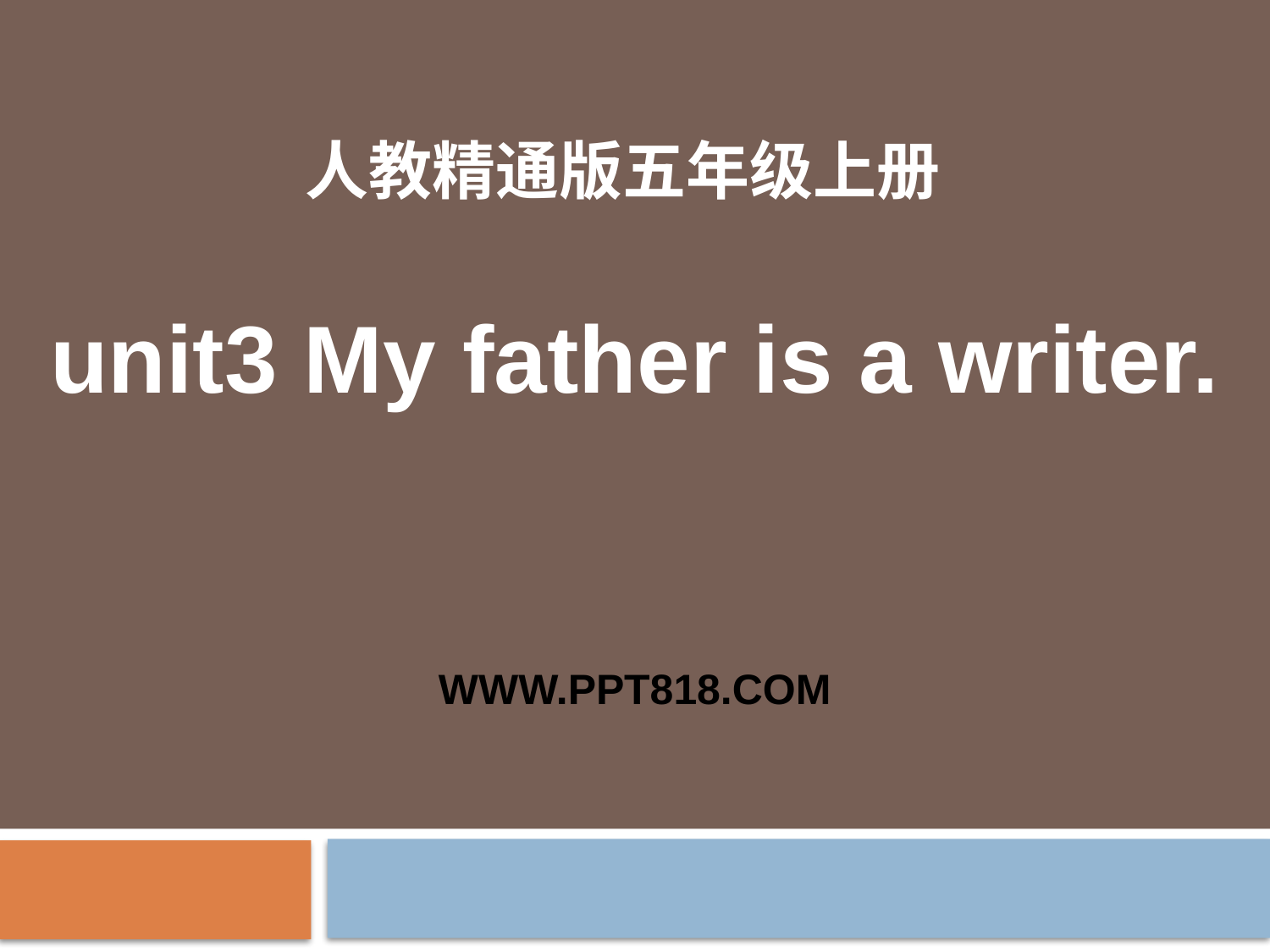

人教精通版五年级上册
unit3 My father is a writer.
WWW.PPT818.COM